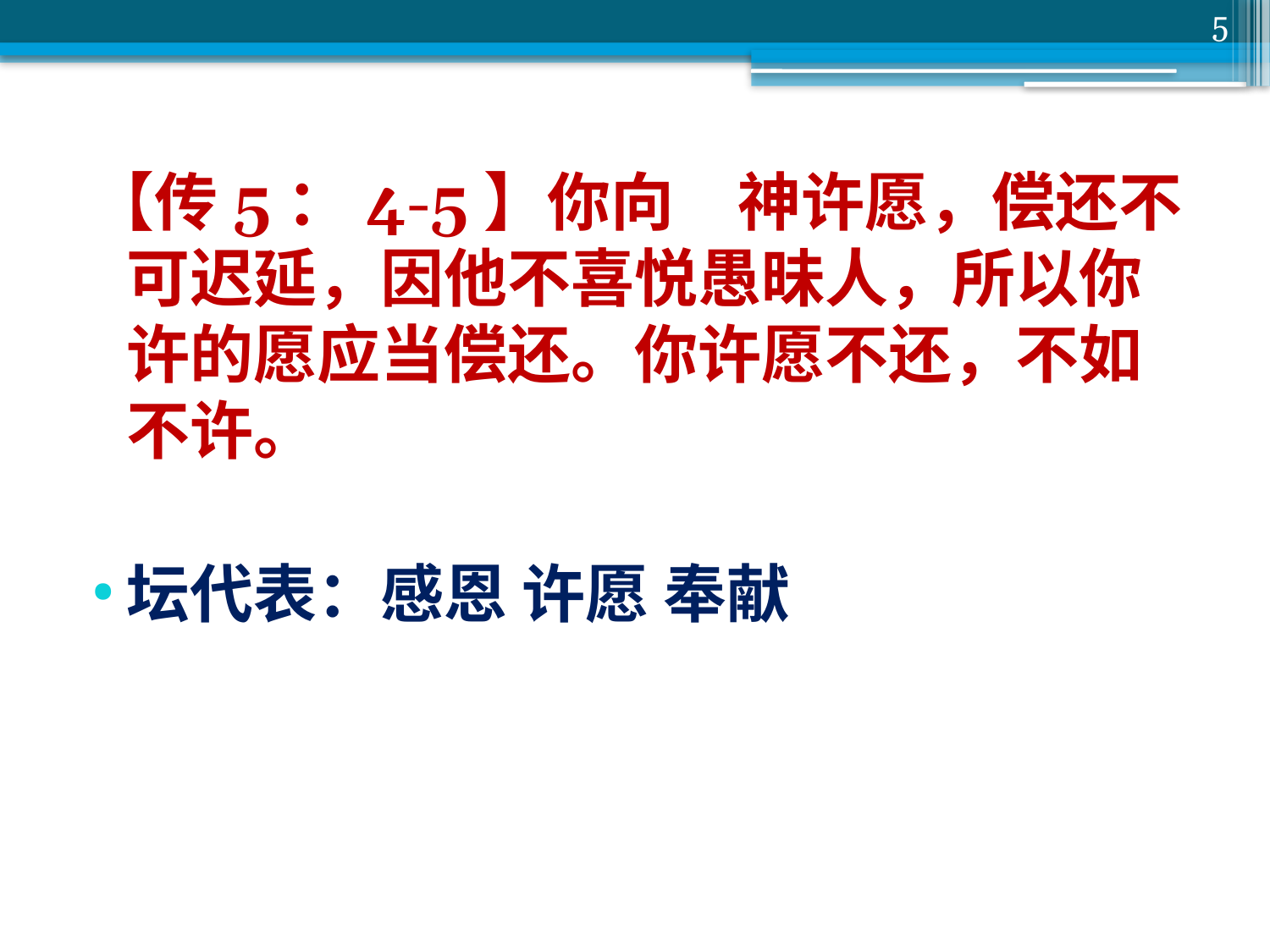

5
【传5：4-5】你向　神许愿，偿还不可迟延，因他不喜悦愚昧人，所以你许的愿应当偿还。你许愿不还，不如不许。

坛代表：感恩 许愿 奉献